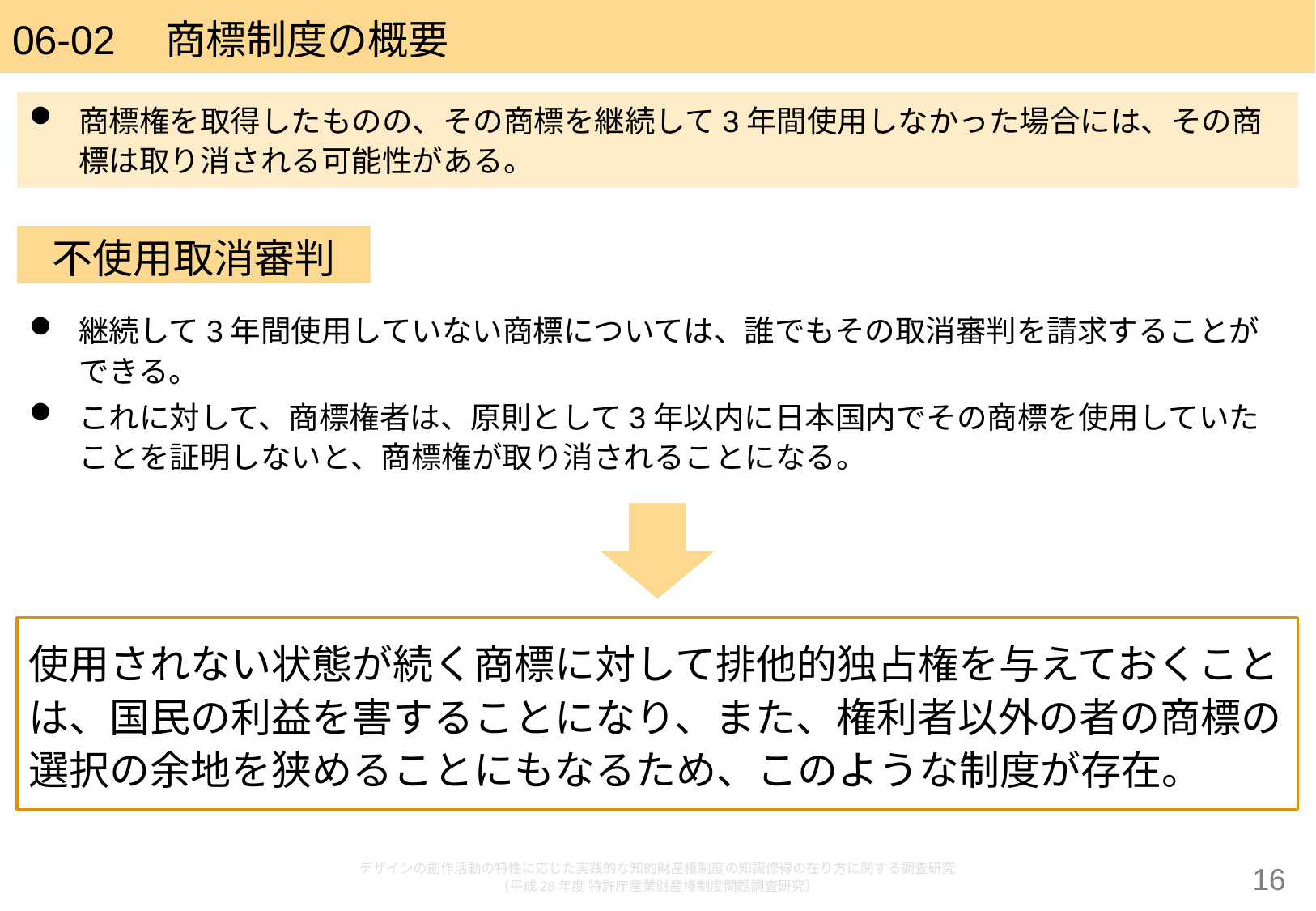

# 06-02　商標制度の概要
商標権を取得したものの、その商標を継続して3年間使用しなかった場合には、その商標は取り消される可能性がある。
不使用取消審判
継続して3年間使用していない商標については、誰でもその取消審判を請求することができる。
これに対して、商標権者は、原則として3年以内に日本国内でその商標を使用していたことを証明しないと、商標権が取り消されることになる。

使用されない状態が続く商標に対して排他的独占権を与えておくことは、国民の利益を害することになり、また、権利者以外の者の商標の選択の余地を狭めることにもなるため、このような制度が存在。
デザインの創作活動の特性に応じた実践的な知的財産権制度の知識修得の在り方に関する調査研究
（平成28年度 特許庁産業財産権制度問題調査研究）
16